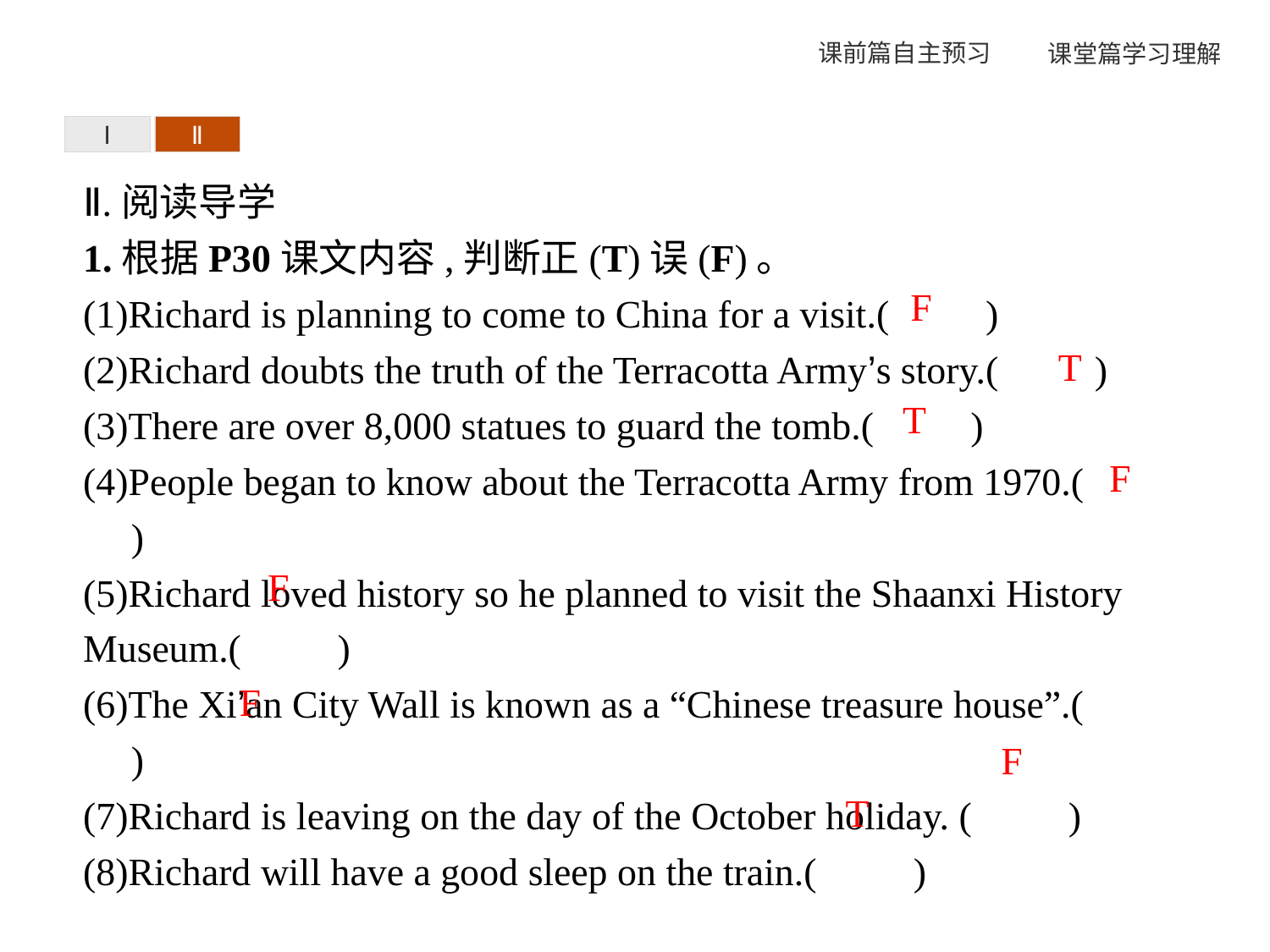

Ⅰ
Ⅱ
Ⅱ.阅读导学
1.根据P30课文内容,判断正(T)误(F)。
(1)Richard is planning to come to China for a visit.(　　)
(2)Richard doubts the truth of the Terracotta Army’s story.(　　)
(3)There are over 8,000 statues to guard the tomb.(　　)
(4)People began to know about the Terracotta Army from 1970.(　　)
(5)Richard loved history so he planned to visit the Shaanxi History Museum.(　　)
(6)The Xi’an City Wall is known as a “Chinese treasure house”.(　　)
(7)Richard is leaving on the day of the October holiday. (　　)
(8)Richard will have a good sleep on the train.(　　)
F
T
T
F
F
F
F
T